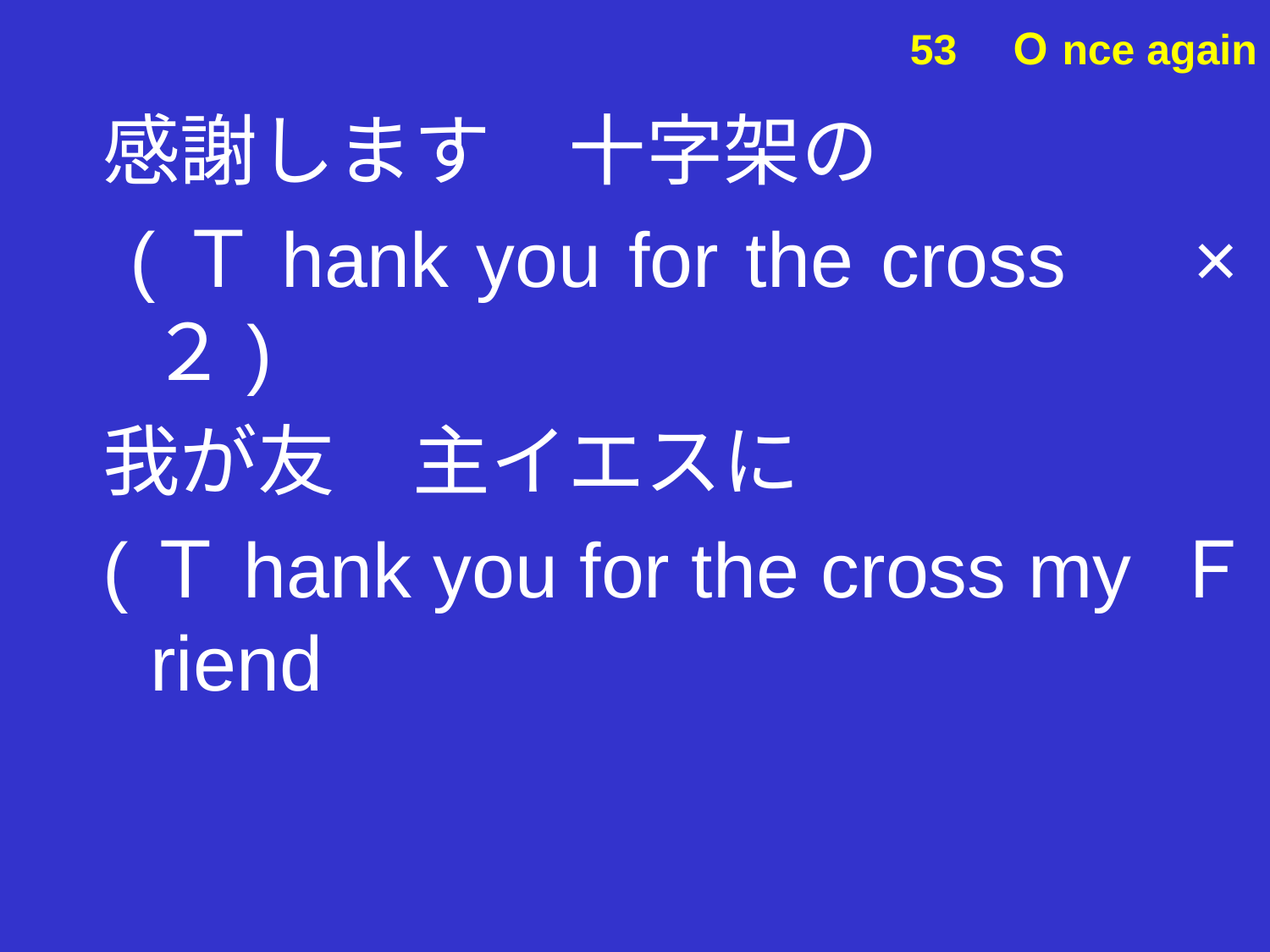

感謝します　十字架の
 (Ｔhank you for the cross　×２)
我が友　主イエスに
(Ｔhank you for the cross my Ｆriend
# 53　Ｏnce again